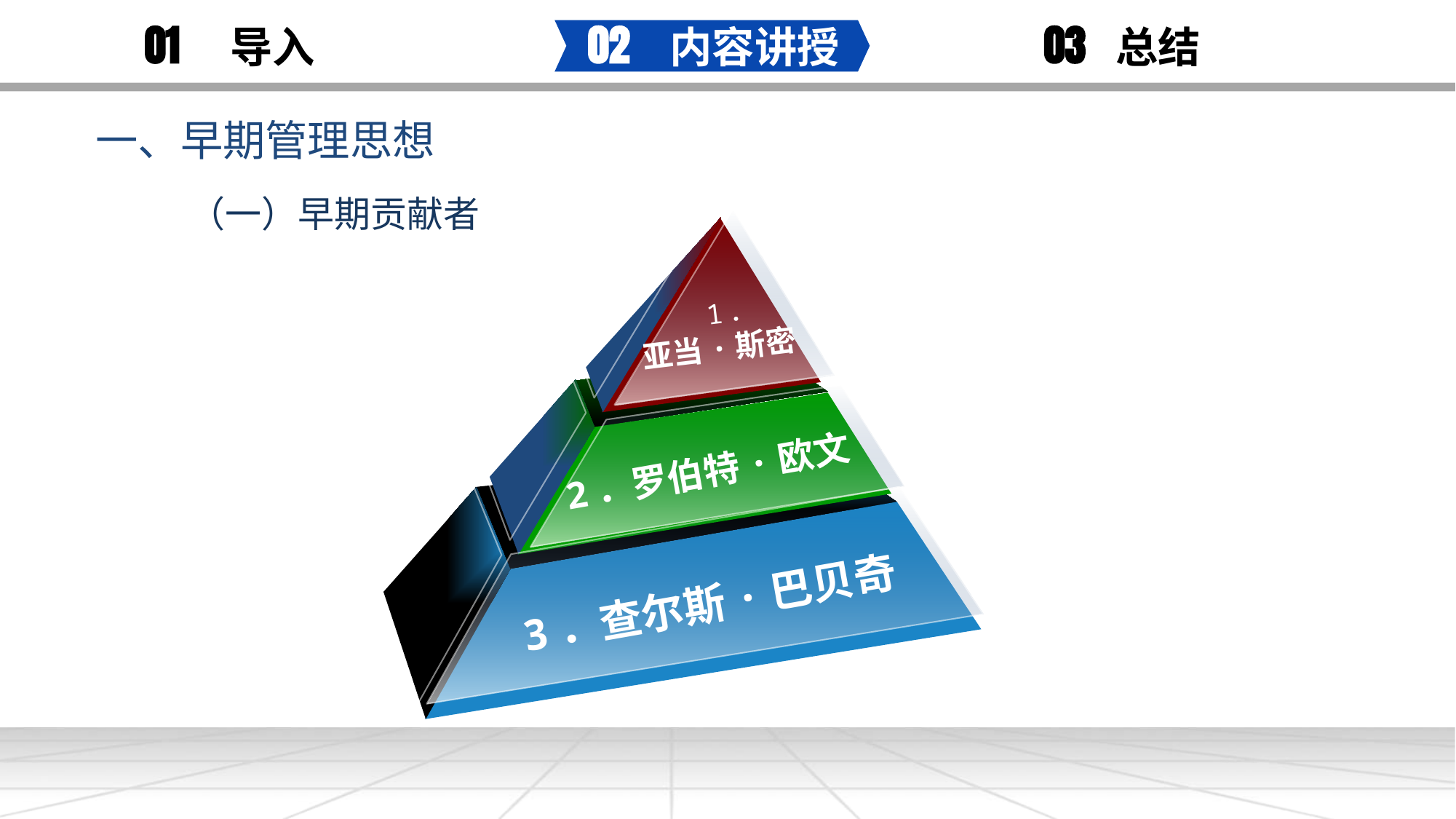

02   内容讲授
03  总结
01    导入

一、早期管理思想
添加
标题
（一）早期贡献者

  1．
亚当·斯密

2．罗伯特·欧文

3．查尔斯·巴贝奇